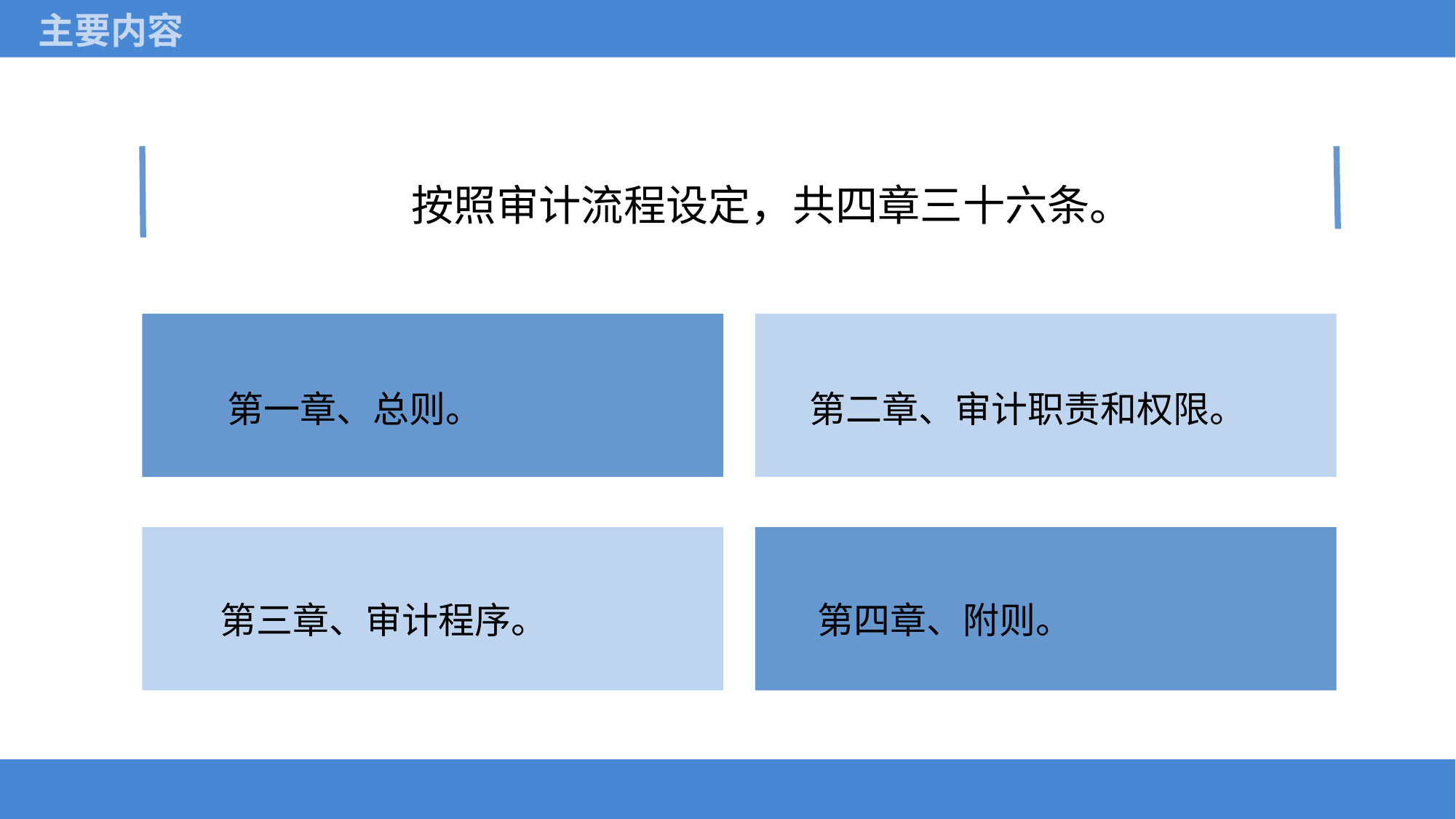

主要内容
按照审计流程设定，共四章三十六条。

第一章、总则。
第二章、审计职责和权限。

第三章、审计程序。
第四章、附则。